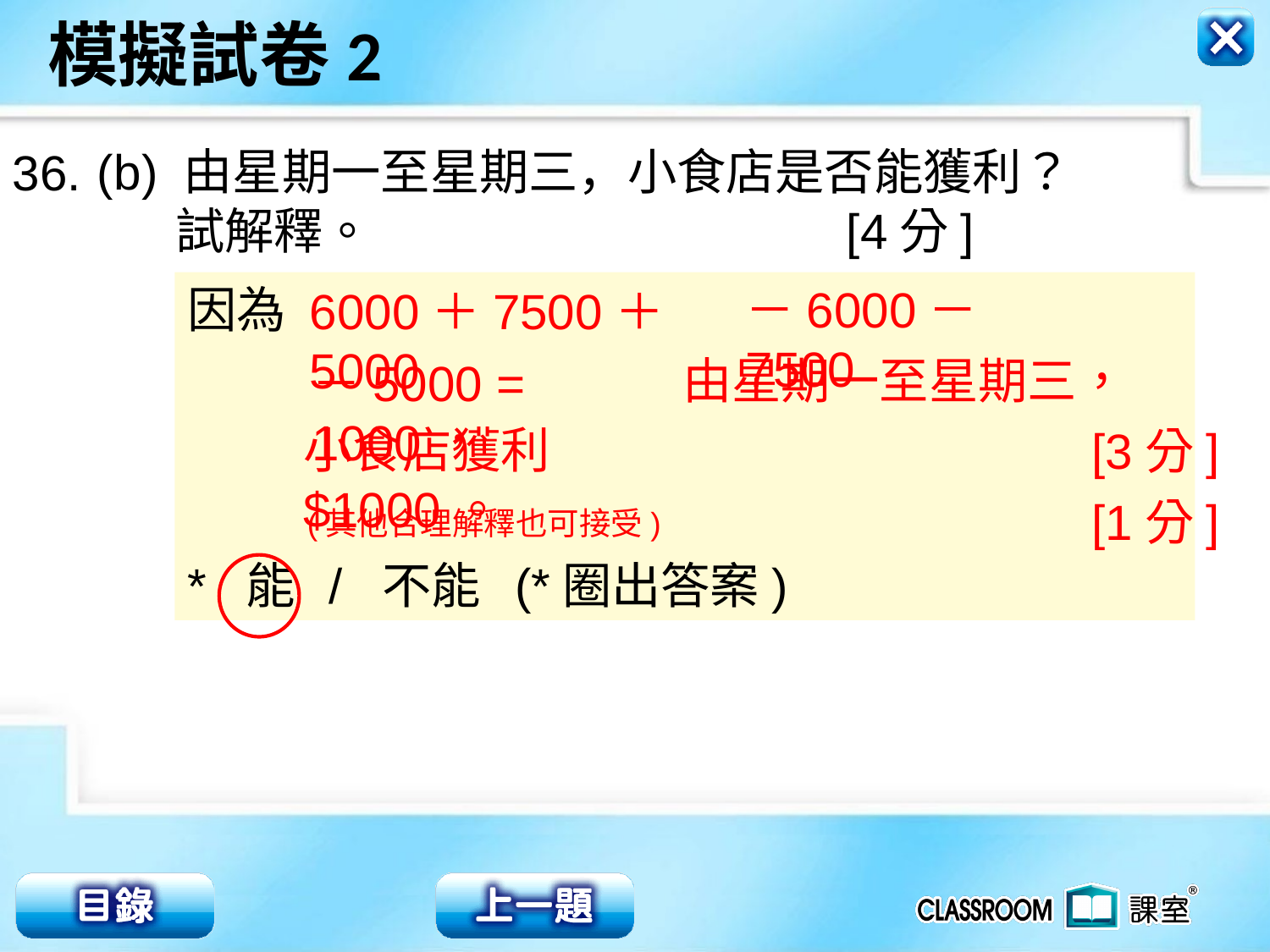

(b) 由星期一至星期三，小食店是否能獲利？
      試解釋。                                          [4分]
36.
因為

*  能  /  不能  (*圈出答案)
－6000－7500
6000＋7500＋5000
由星期一至星期三，
－5000 = 1000，
小食店獲利$1000。
 [3分]
 [1分]
(其他合理解釋也可接受)